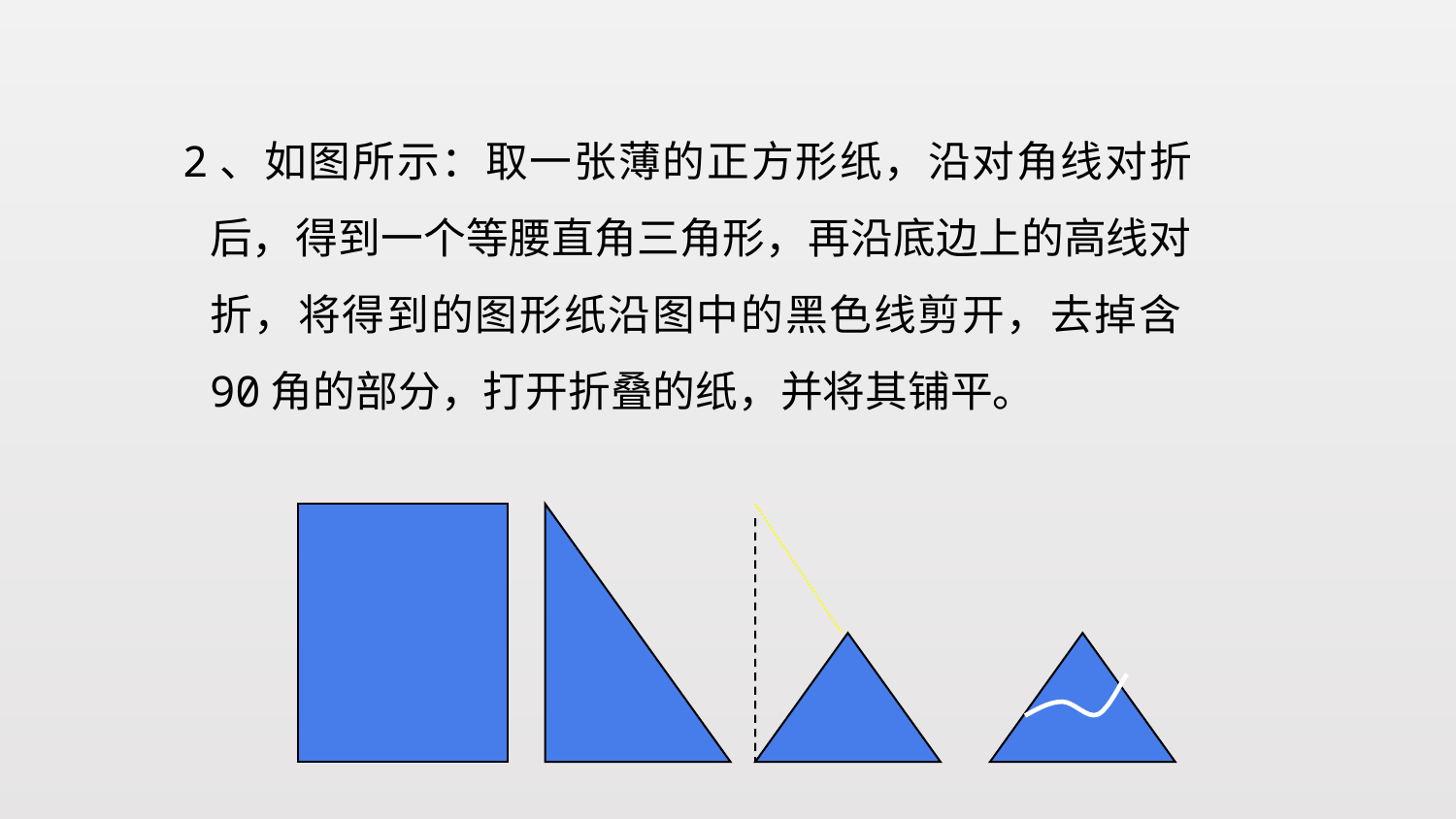

2、如图所示：取一张薄的正方形纸，沿对角线对折后，得到一个等腰直角三角形，再沿底边上的高线对折，将得到的图形纸沿图中的黑色线剪开，去掉含90角的部分，打开折叠的纸，并将其铺平。